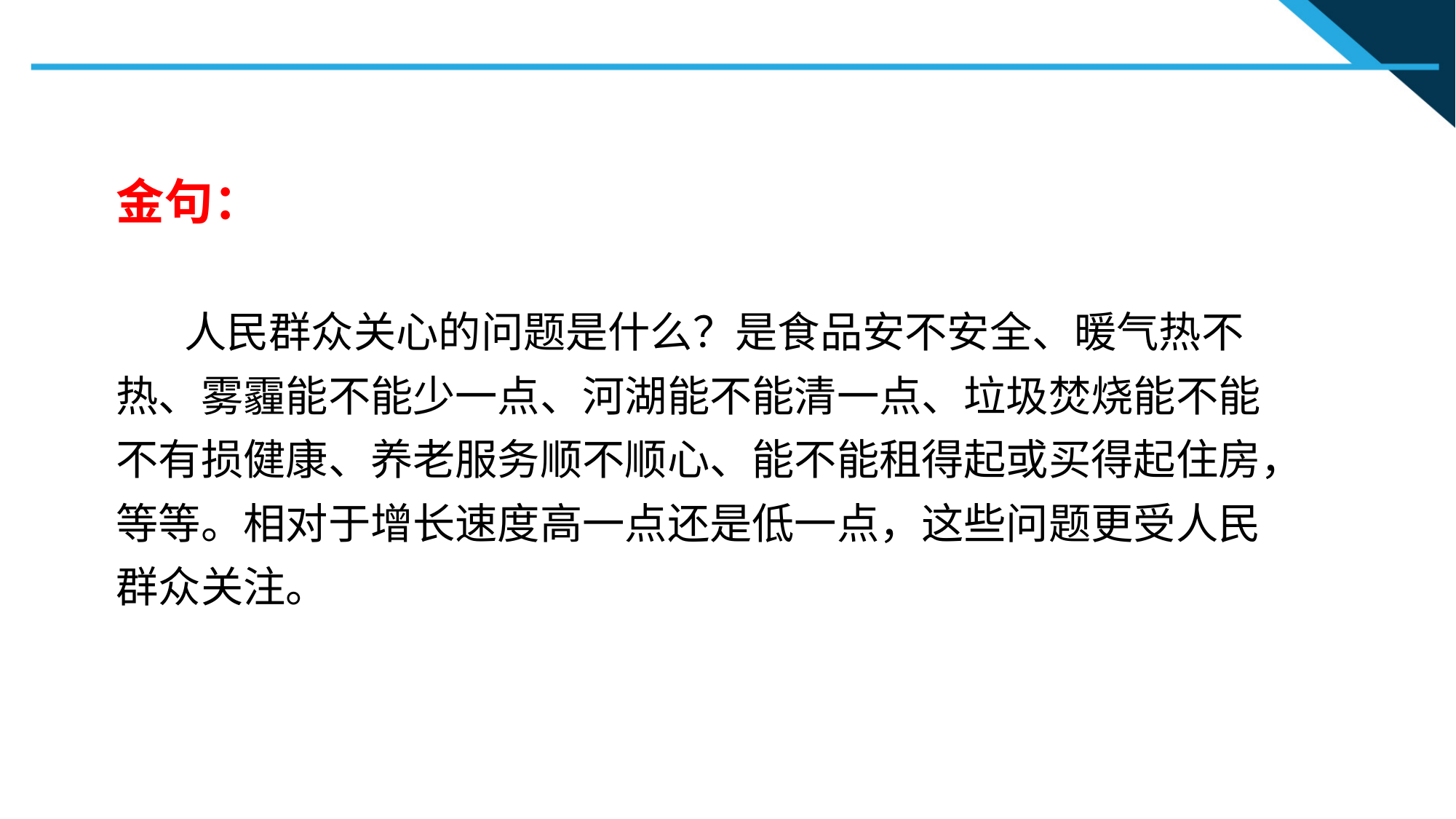

金句：

      人民群众关心的问题是什么？是食品安不安全、暖气热不热、雾霾能不能少一点、河湖能不能清一点、垃圾焚烧能不能不有损健康、养老服务顺不顺心、能不能租得起或买得起住房，等等。相对于增长速度高一点还是低一点，这些问题更受人民群众关注。